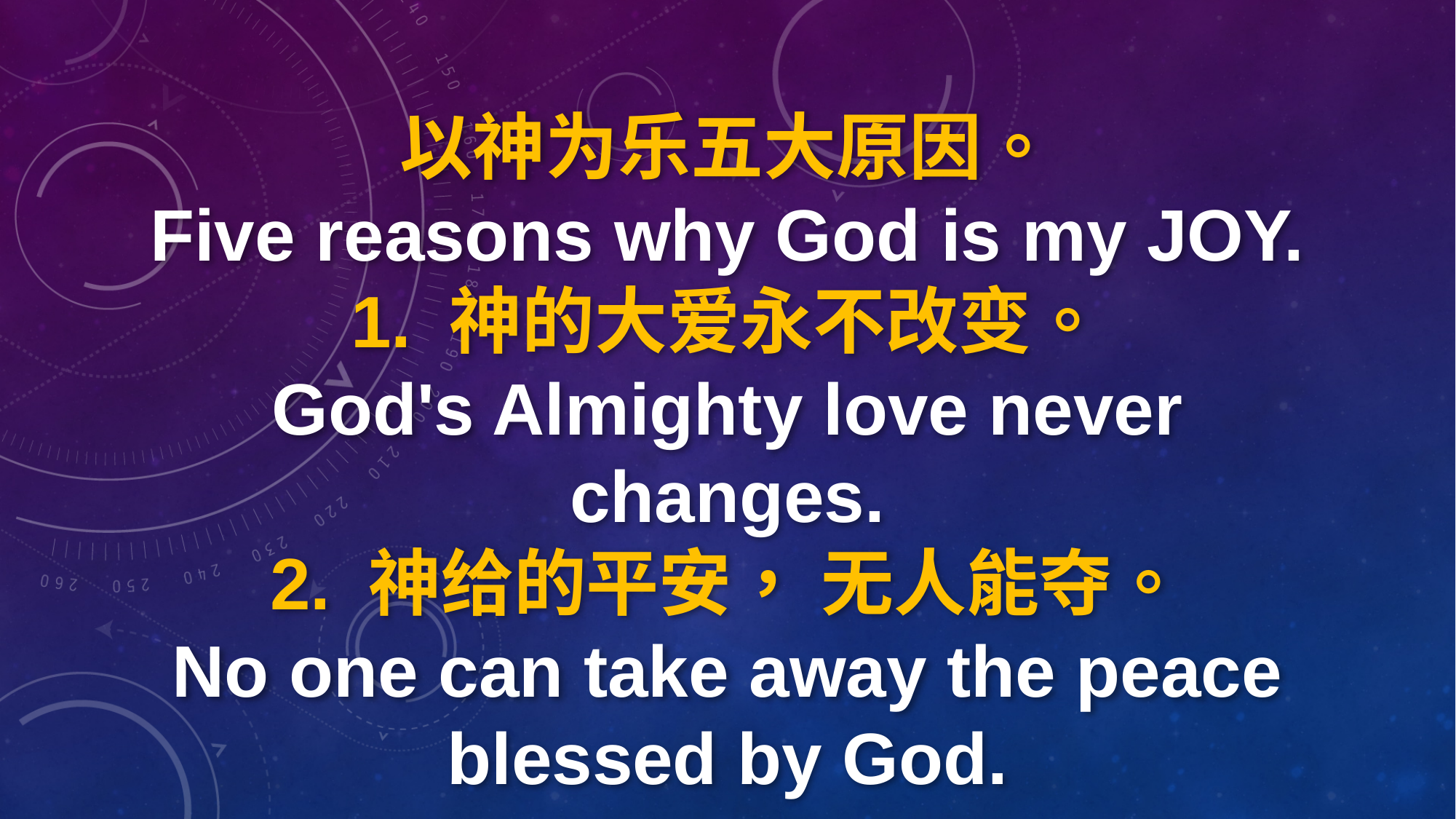

以神为乐五大原因。
Five reasons why God is my JOY.
1. 神的大爱永不改变。
God's Almighty love never changes.
2. 神给的平安， 无人能夺。
No one can take away the peace blessed by God.